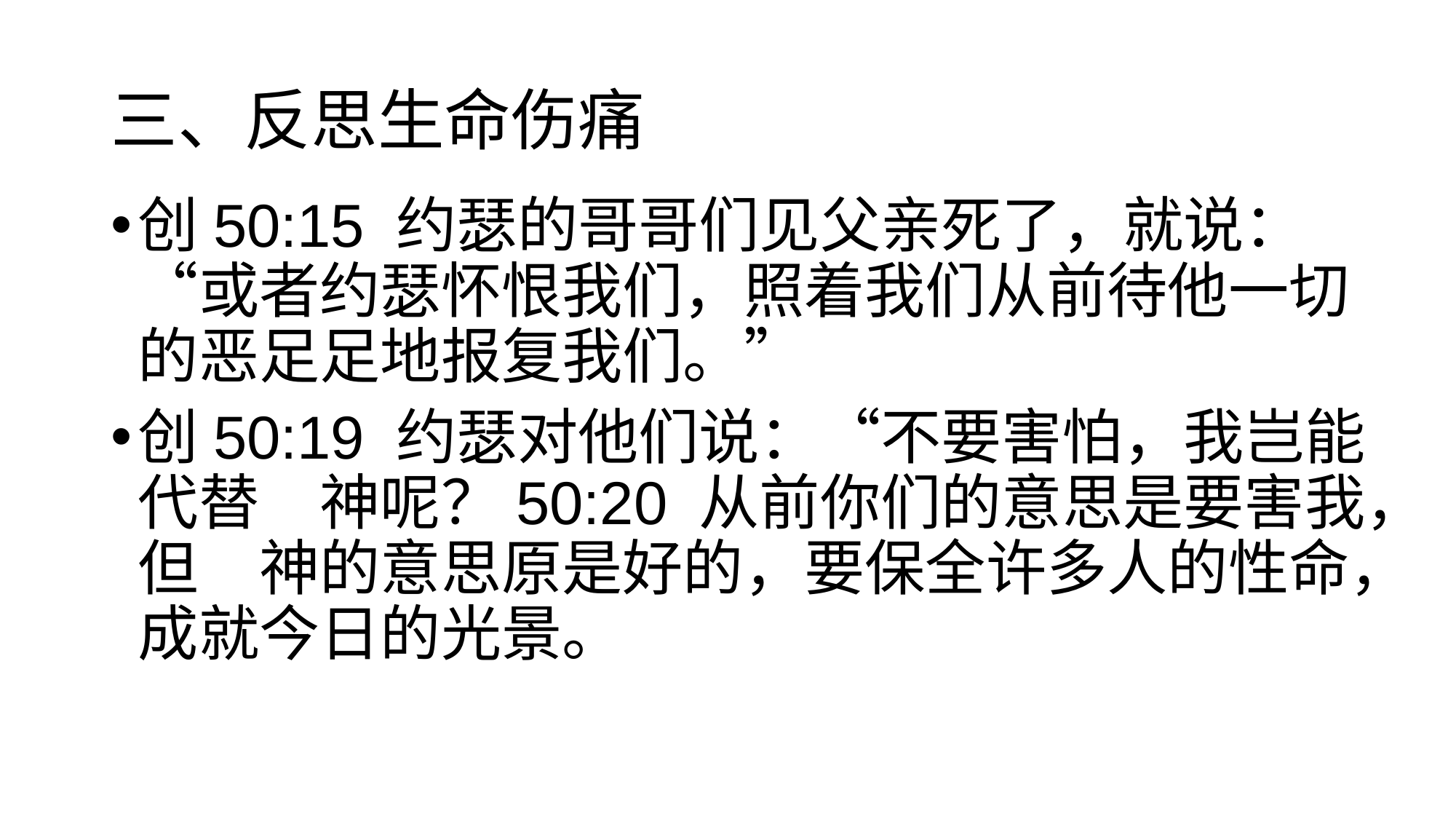

# 三、反思生命伤痛
创50:15 约瑟的哥哥们见父亲死了，就说：“或者约瑟怀恨我们，照着我们从前待他一切的恶足足地报复我们。”
创50:19 约瑟对他们说：“不要害怕，我岂能代替　神呢？50:20 从前你们的意思是要害我，但　神的意思原是好的，要保全许多人的性命，成就今日的光景。